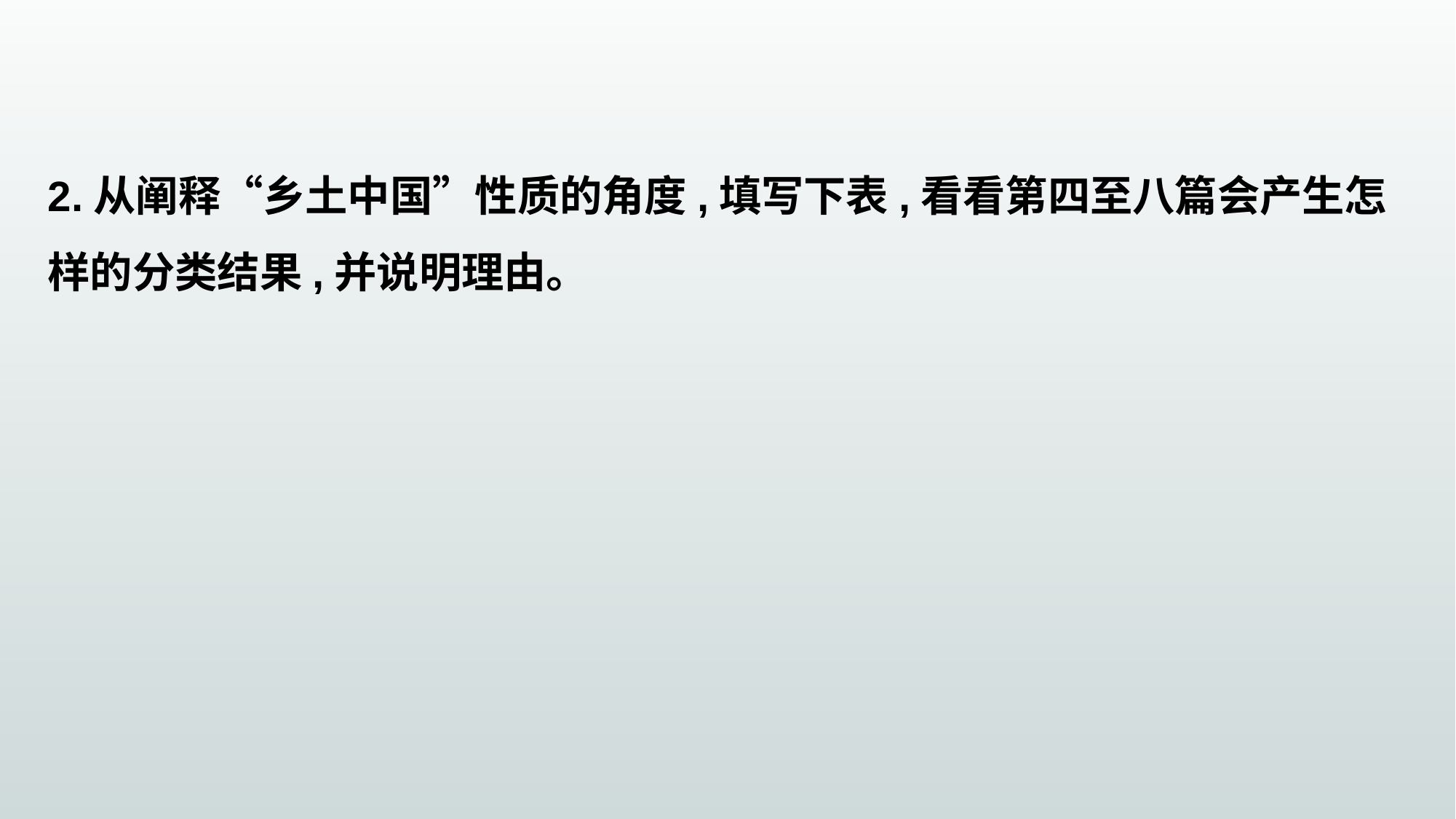

2.从阐释“乡土中国”性质的角度,填写下表,看看第四至八篇会产生怎样的分类结果,并说明理由。